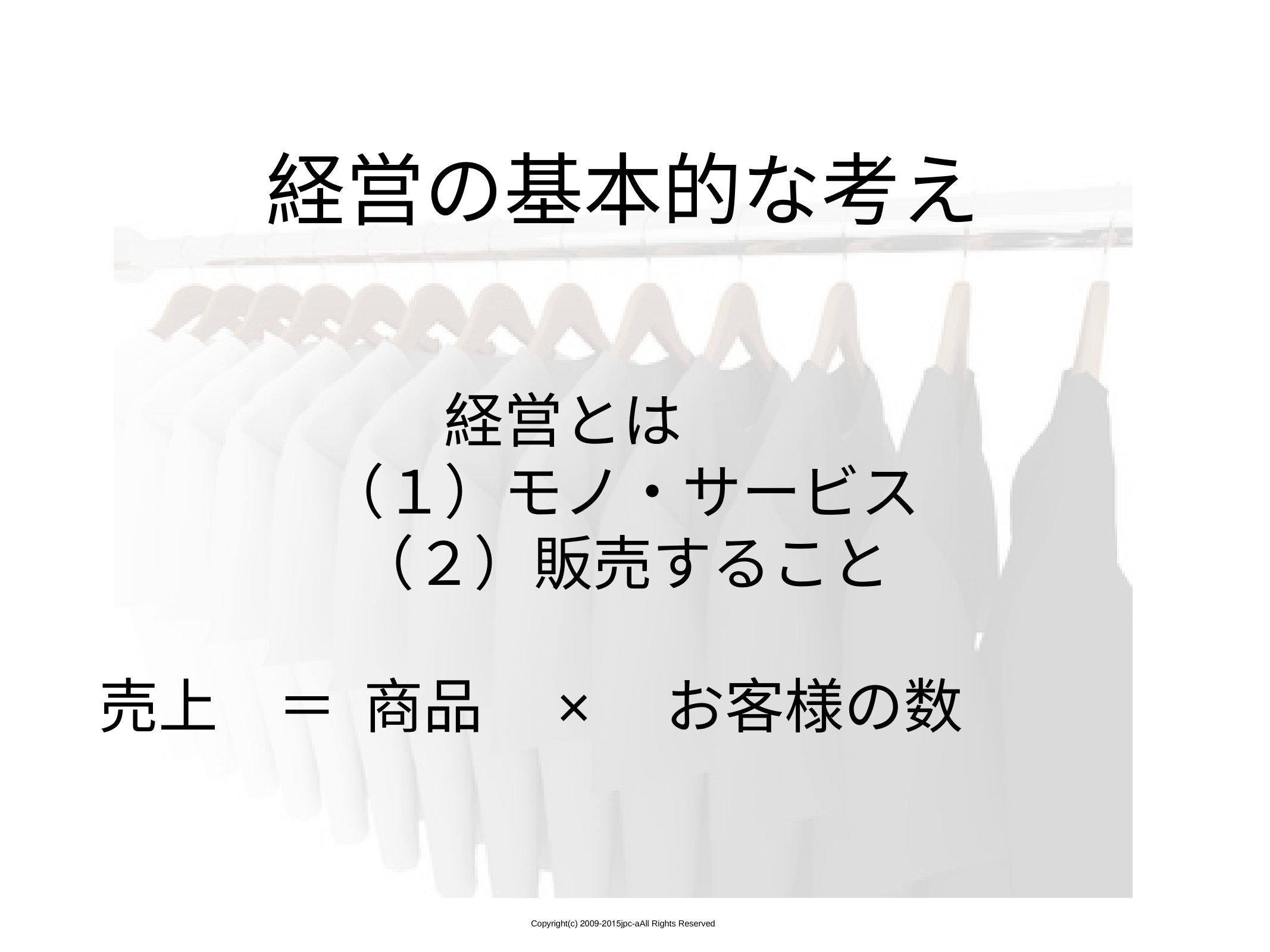

経営の基本的な考え
経営とは　　
（１）モノ・サービス
（２）販売すること
売上　＝  商品　×　お客様の数
6